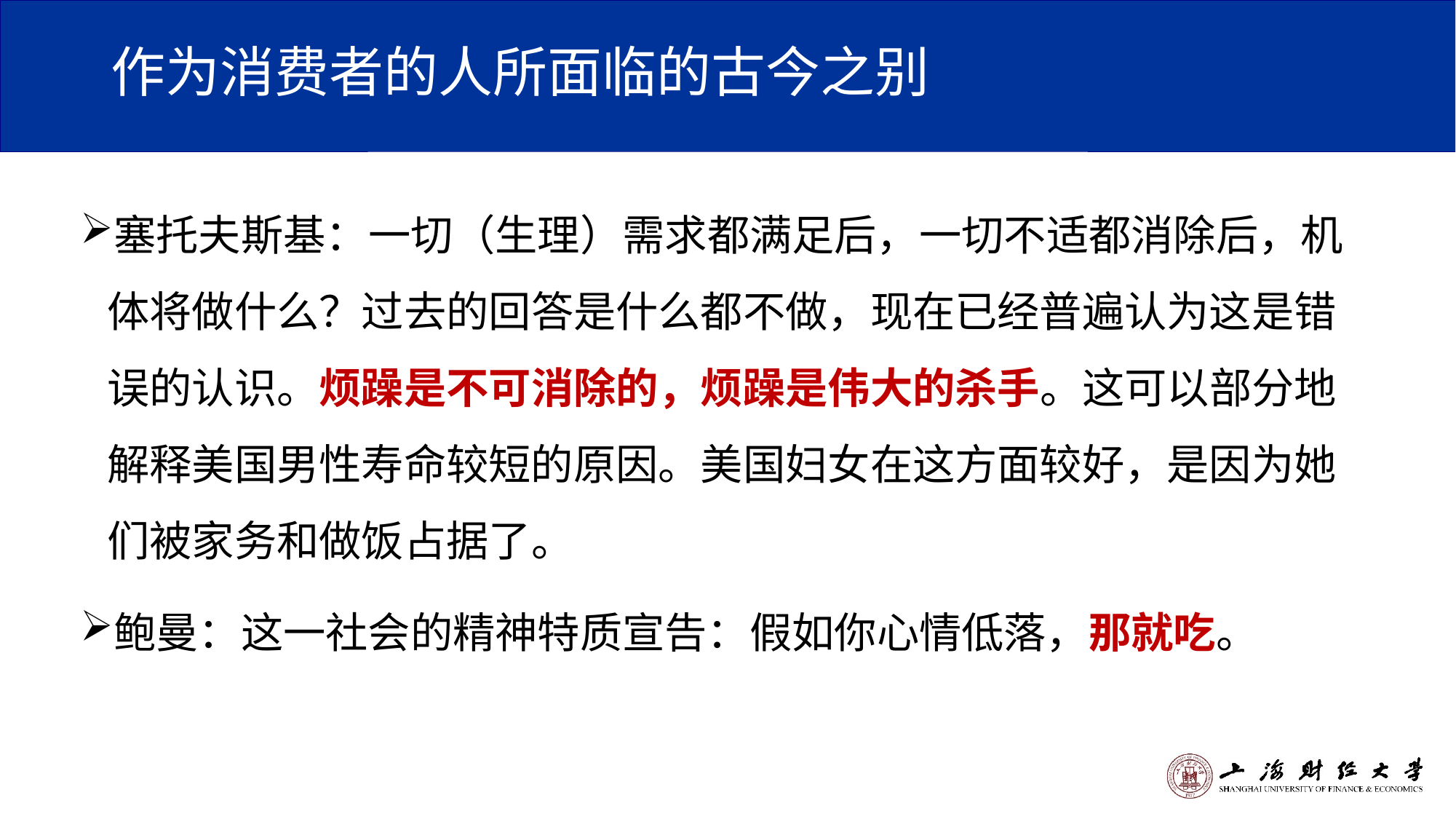

# 作为消费者的人所面临的古今之别
塞托夫斯基：一切（生理）需求都满足后，一切不适都消除后，机体将做什么？过去的回答是什么都不做，现在已经普遍认为这是错误的认识。烦躁是不可消除的，烦躁是伟大的杀手。这可以部分地解释美国男性寿命较短的原因。美国妇女在这方面较好，是因为她们被家务和做饭占据了。
鲍曼：这一社会的精神特质宣告：假如你心情低落，那就吃。